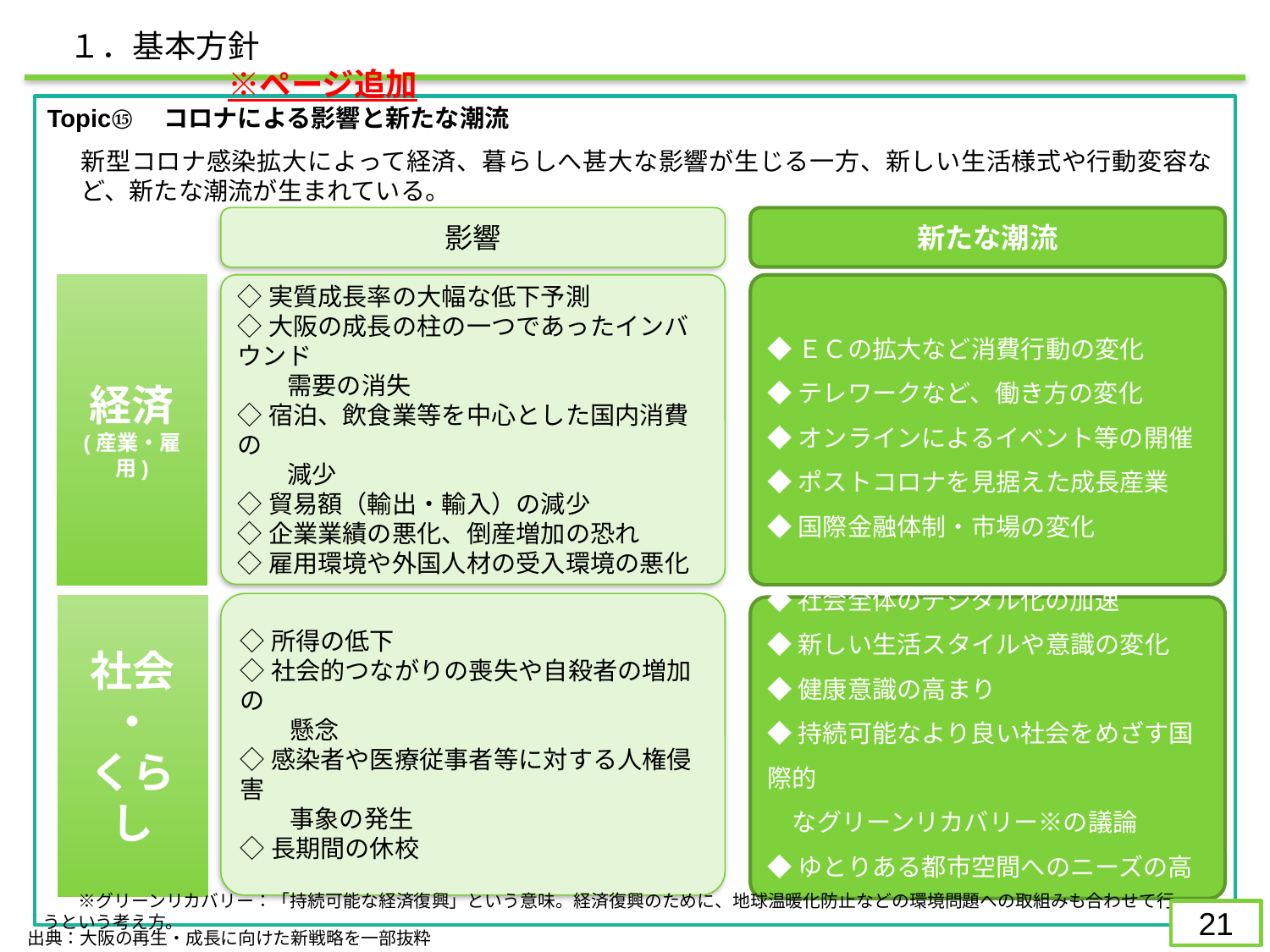

１．基本方針　　　　　　　　　　　　　　　　　　　　　　　　　　　　　　　　　※ページ追加
Topic⑮　コロナによる影響と新たな潮流
新型コロナ感染拡大によって経済、暮らしへ甚大な影響が生じる一方、新しい生活様式や行動変容など、新たな潮流が生まれている。
影響
新たな潮流
経済
(産業・雇用)
◇実質成長率の大幅な低下予測
◇大阪の成長の柱の一つであったインバウンド
　　需要の消失
◇宿泊、飲食業等を中心とした国内消費の
　　減少
◇貿易額（輸出・輸入）の減少
◇企業業績の悪化、倒産増加の恐れ
◇雇用環境や外国人材の受入環境の悪化
◆ＥＣの拡大など消費行動の変化
◆テレワークなど、働き方の変化
◆オンラインによるイベント等の開催
◆ポストコロナを見据えた成長産業
◆国際金融体制・市場の変化
◇所得の低下
◇社会的つながりの喪失や自殺者の増加の
　　懸念
◇感染者や医療従事者等に対する人権侵害
　　事象の発生
◇長期間の休校
社会
・
くらし
◆社会全体のデジタル化の加速
◆新しい生活スタイルや意識の変化
◆健康意識の高まり
◆持続可能なより良い社会をめざす国際的
　なグリーンリカバリー※の議論
◆ゆとりある都市空間へのニーズの高まり
　　※グリーンリカバリー：「持続可能な経済復興」という意味。経済復興のために、地球温暖化防止などの環境問題への取組みも合わせて行うという考え方。
21
　　出典：大阪の再生・成長に向けた新戦略を一部抜粋